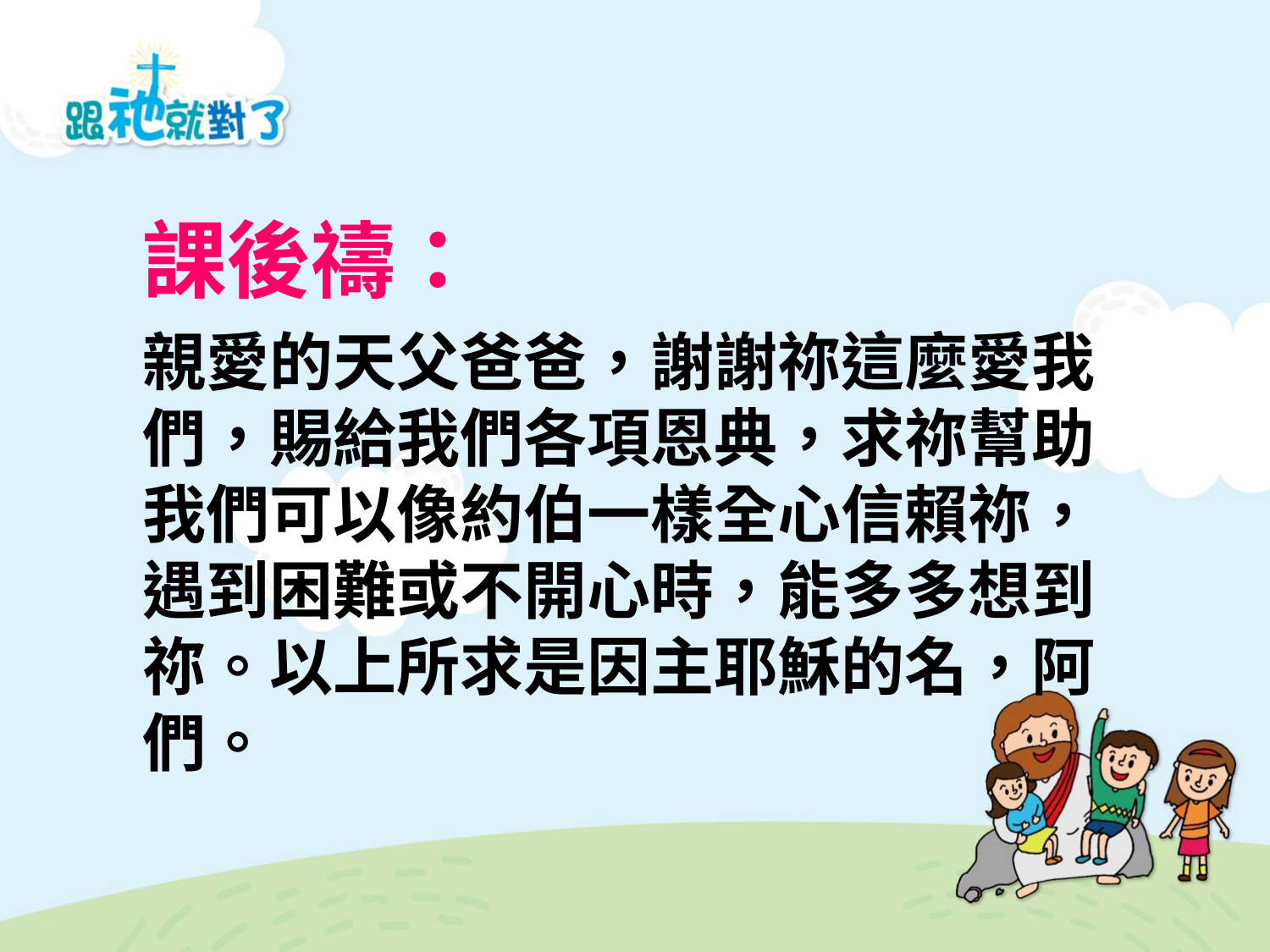

課後禱：
親愛的天父爸爸，謝謝祢這麼愛我們，賜給我們各項恩典，求祢幫助我們可以像約伯一樣全心信賴祢，遇到困難或不開心時，能多多想到祢。以上所求是因主耶穌的名，阿們。